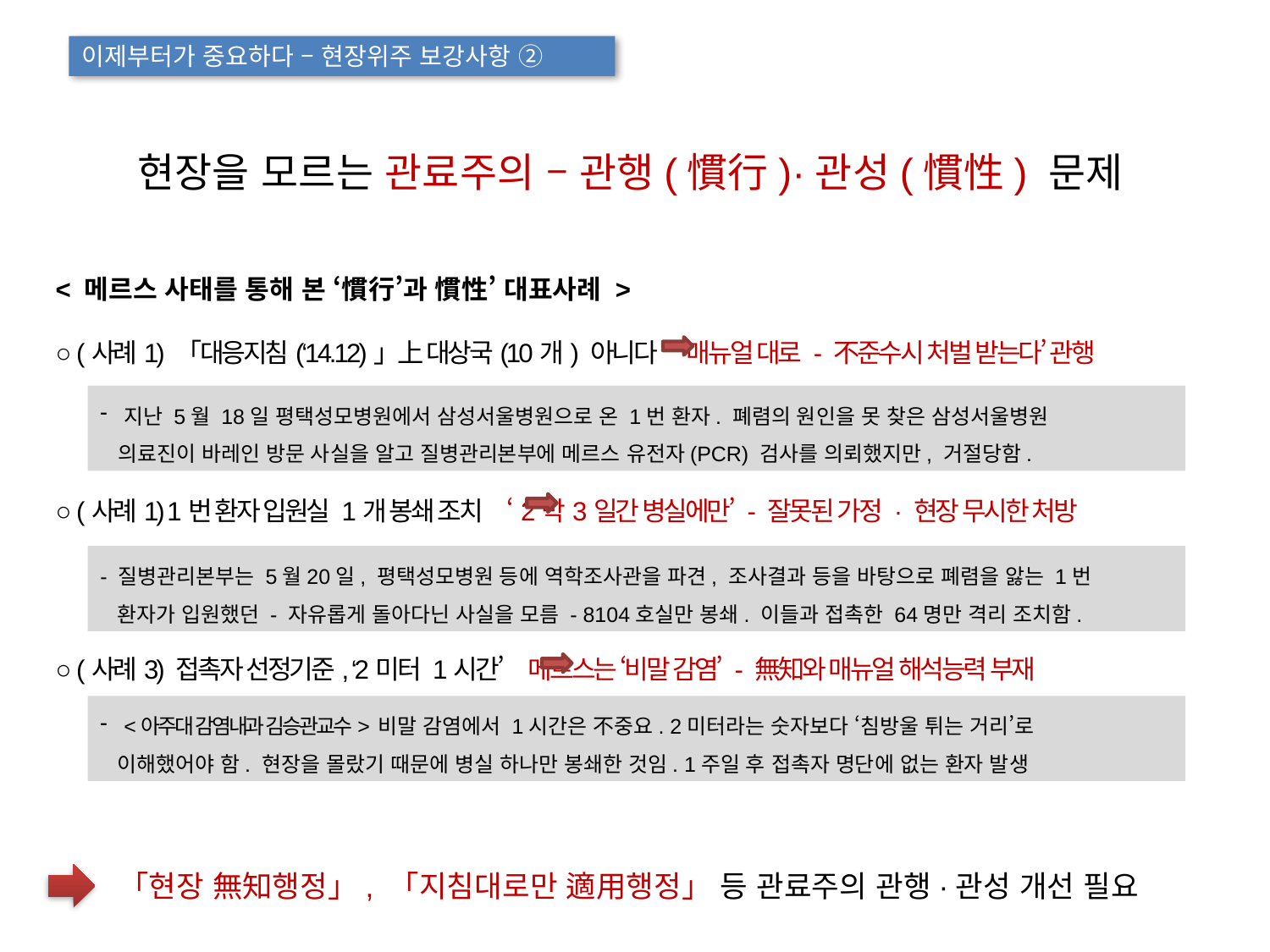

이제부터가 중요하다 – 현장위주 보강사항 ②
현장을 모르는 관료주의 – 관행(慣行)·관성(慣性) 문제
< 메르스 사태를 통해 본 ‘慣行’과 慣性’ 대표사례 >

○ (사례1) 「대응지침(‘14.12)」上 대상국(10개) 아니다     ‘매뉴얼 대로 - 不준수시 처벌 받는다’ 관행

○ (사례1) 1번 환자 입원실 1개 봉쇄 조치     ‘2박3일간 병실에만’ - 잘못된 가정 · 현장 무시한 처방

○ (사례3) 접촉자 선정기준, ‘2미터 1시간’     메르스는 ‘비말 감염’ - 無知와 매뉴얼 해석능력 부재

지난 5월 18일 평택성모병원에서 삼성서울병원으로 온 1번 환자. 폐렴의 원인을 못 찾은 삼성서울병원
   의료진이 바레인 방문 사실을 알고 질병관리본부에 메르스 유전자(PCR) 검사를 의뢰했지만, 거절당함.

- 질병관리본부는 5월20일, 평택성모병원 등에 역학조사관을 파견, 조사결과 등을 바탕으로 폐렴을 앓는 1번
  환자가 입원했던 - 자유롭게 돌아다닌 사실을 모름 - 8104호실만 봉쇄. 이들과 접촉한 64명만 격리 조치함.

<아주대 감염내과 김승관교수> 비말 감염에서 1시간은 不중요. 2미터라는 숫자보다 ‘침방울 튀는 거리’로
  이해했어야 함. 현장을 몰랐기 때문에 병실 하나만 봉쇄한 것임. 1주일 후 접촉자 명단에 없는 환자 발생
「현장 無知행정」, 「지침대로만 適用행정」 등 관료주의 관행·관성 개선 필요